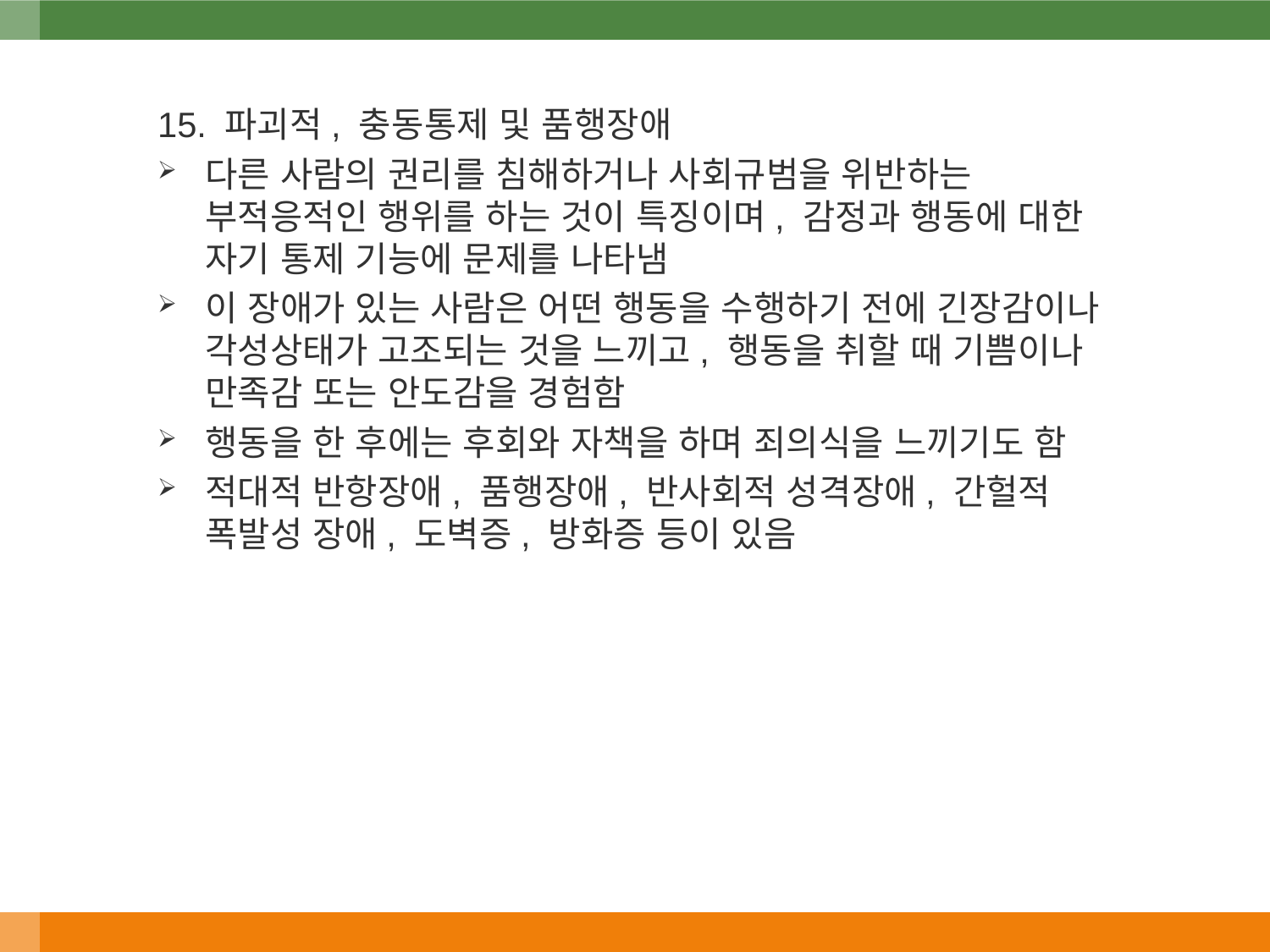

15. 파괴적, 충동통제 및 품행장애
다른 사람의 권리를 침해하거나 사회규범을 위반하는 부적응적인 행위를 하는 것이 특징이며, 감정과 행동에 대한 자기 통제 기능에 문제를 나타냄
이 장애가 있는 사람은 어떤 행동을 수행하기 전에 긴장감이나 각성상태가 고조되는 것을 느끼고, 행동을 취할 때 기쁨이나 만족감 또는 안도감을 경험함
행동을 한 후에는 후회와 자책을 하며 죄의식을 느끼기도 함
적대적 반항장애, 품행장애, 반사회적 성격장애, 간헐적 폭발성 장애, 도벽증, 방화증 등이 있음